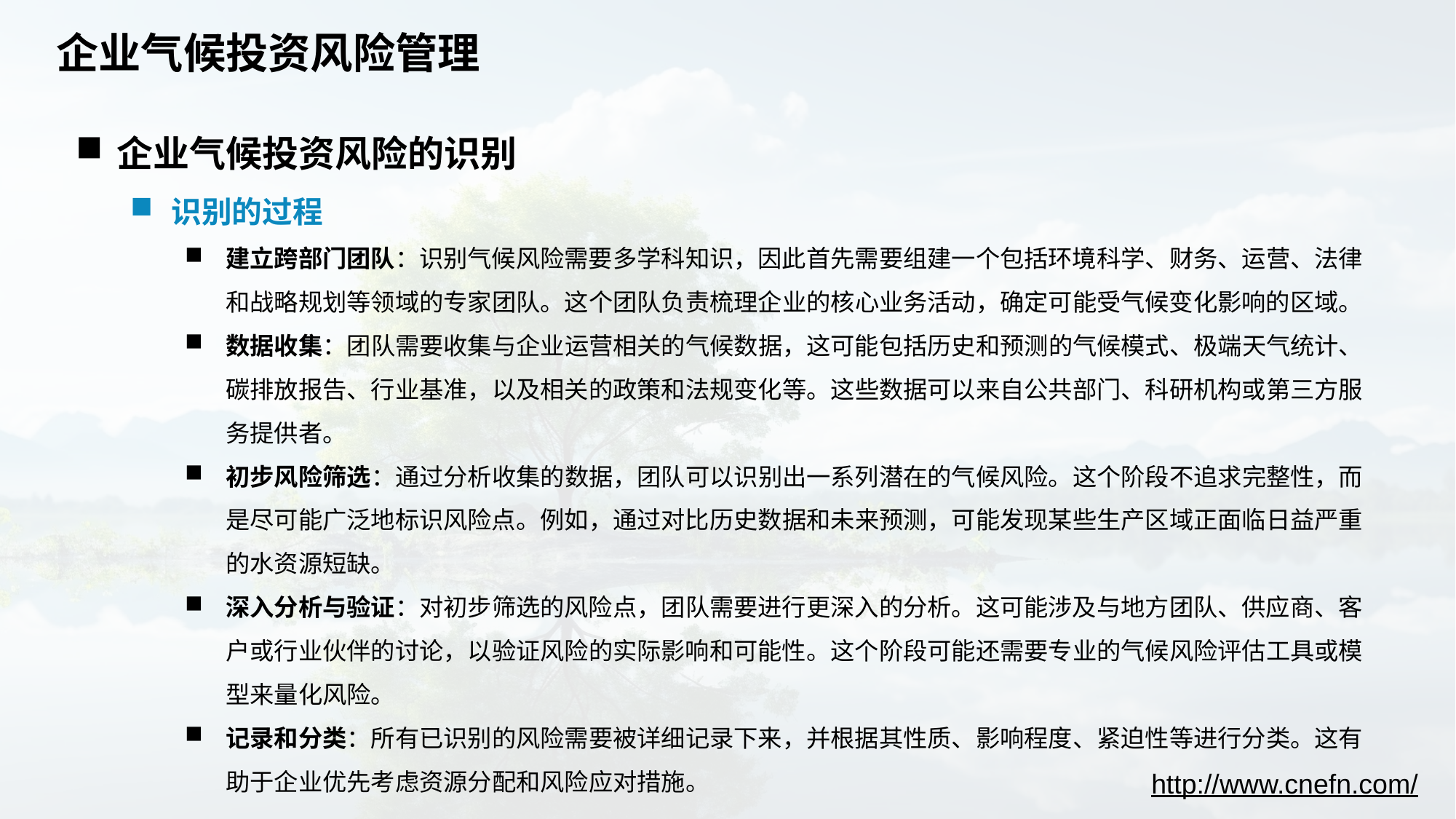

# 企业气候投资风险管理
企业气候投资风险的识别
识别的过程
建立跨部门团队：识别气候风险需要多学科知识，因此首先需要组建一个包括环境科学、财务、运营、法律和战略规划等领域的专家团队。这个团队负责梳理企业的核心业务活动，确定可能受气候变化影响的区域。
数据收集：团队需要收集与企业运营相关的气候数据，这可能包括历史和预测的气候模式、极端天气统计、碳排放报告、行业基准，以及相关的政策和法规变化等。这些数据可以来自公共部门、科研机构或第三方服务提供者。
初步风险筛选：通过分析收集的数据，团队可以识别出一系列潜在的气候风险。这个阶段不追求完整性，而是尽可能广泛地标识风险点。例如，通过对比历史数据和未来预测，可能发现某些生产区域正面临日益严重的水资源短缺。
深入分析与验证：对初步筛选的风险点，团队需要进行更深入的分析。这可能涉及与地方团队、供应商、客户或行业伙伴的讨论，以验证风险的实际影响和可能性。这个阶段可能还需要专业的气候风险评估工具或模型来量化风险。
记录和分类：所有已识别的风险需要被详细记录下来，并根据其性质、影响程度、紧迫性等进行分类。这有助于企业优先考虑资源分配和风险应对措施。